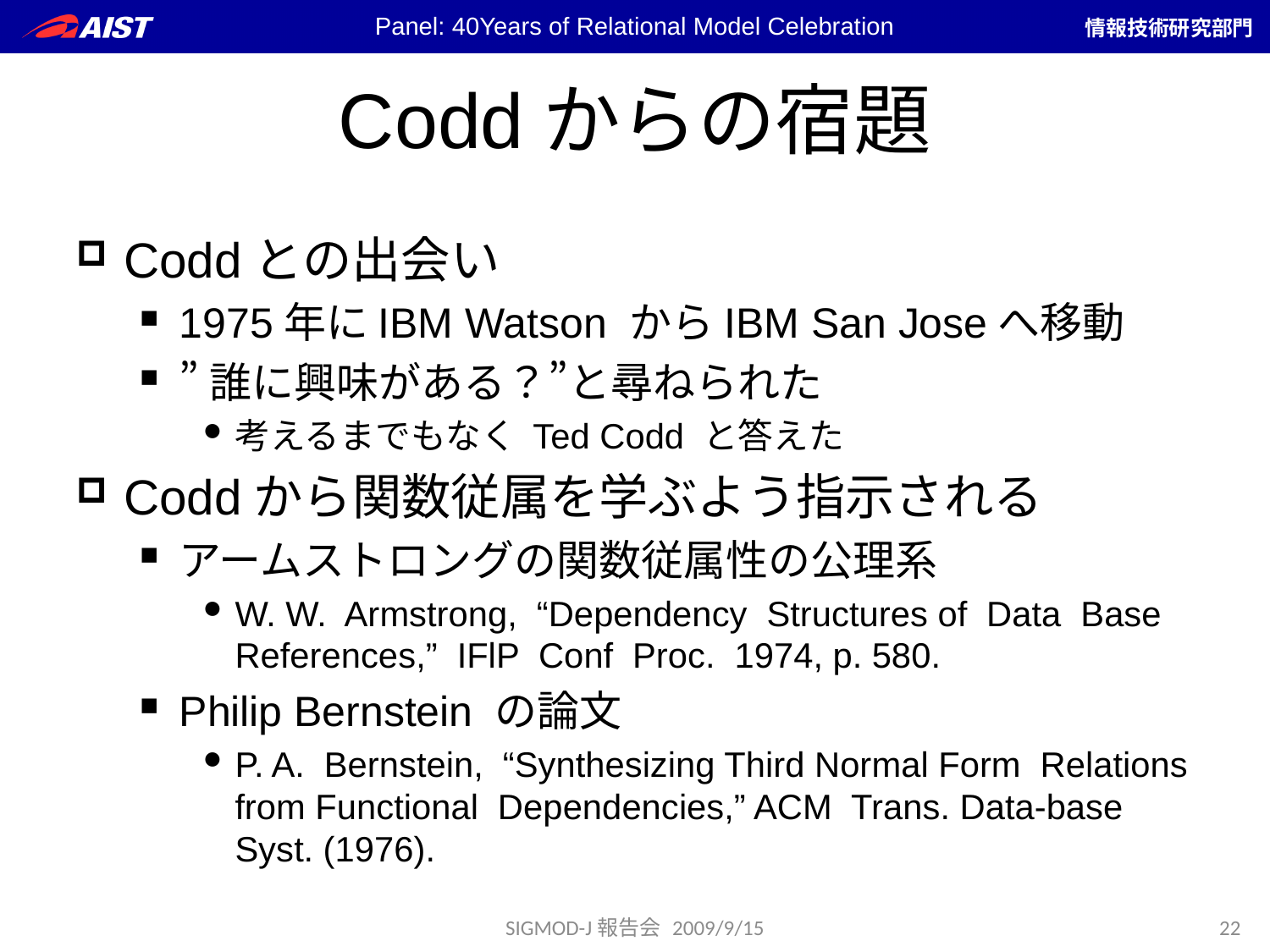

Panel: 40Years of Relational Model Celebration
# Coddからの宿題
Coddとの出会い
1975年にIBM Watson からIBM San Joseへ移動
”誰に興味がある？”と尋ねられた
考えるまでもなく Ted Codd と答えた
Coddから関数従属を学ぶよう指示される
アームストロングの関数従属性の公理系
W. W.  Armstrong,  “Dependency  Structures of  Data  Base References,”  IFlP  Conf  Proc.  1974, p. 580.
Philip Bernstein の論文
P. A.  Bernstein,  “Synthesizing Third Normal Form  Relations from Functional  Dependencies,” ACM  Trans. Data-base Syst. (1976).
SIGMOD-J報告会 2009/9/15
22